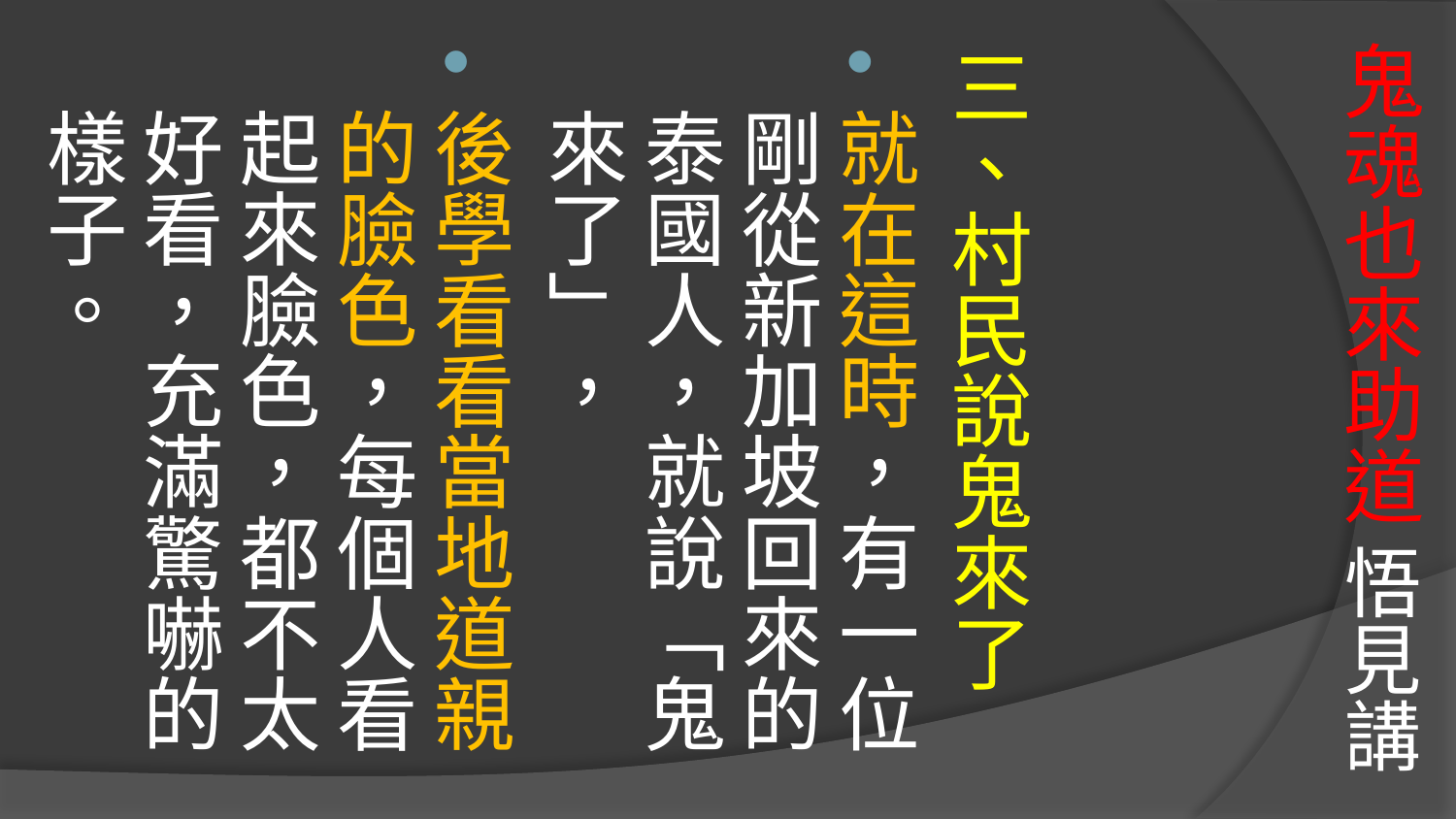

# 鬼魂也來助道 悟見講
三、村民說鬼來了
就在這時，有一位剛從新加坡回來的泰國人，就說「鬼來了」，
後學看看當地道親的臉色，每個人看起來臉色，都不太好看，充滿驚嚇的樣子。